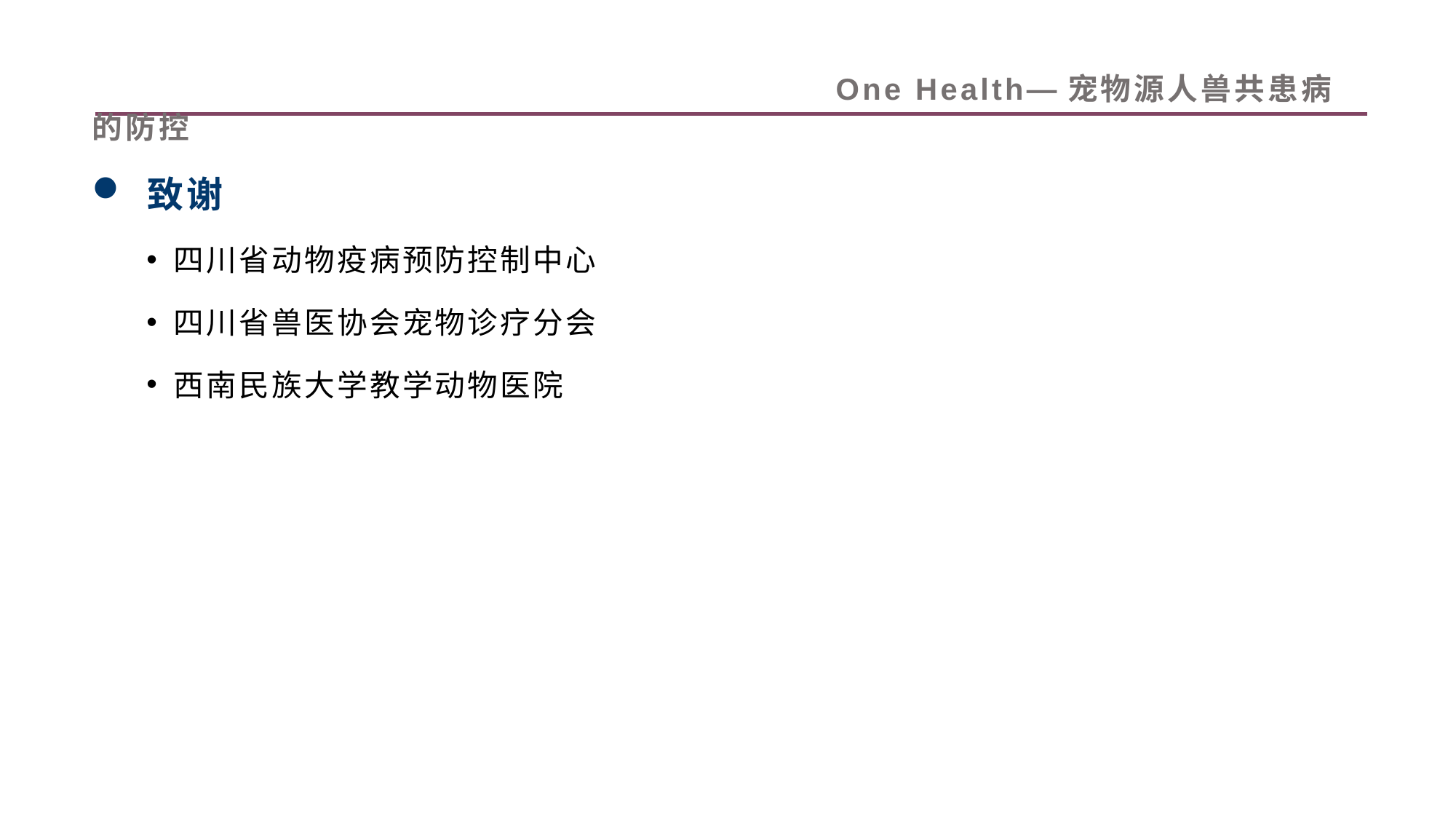

# One Health—宠物源人兽共患病的防控

 致谢
四川省动物疫病预防控制中心
四川省兽医协会宠物诊疗分会
西南民族大学教学动物医院
32